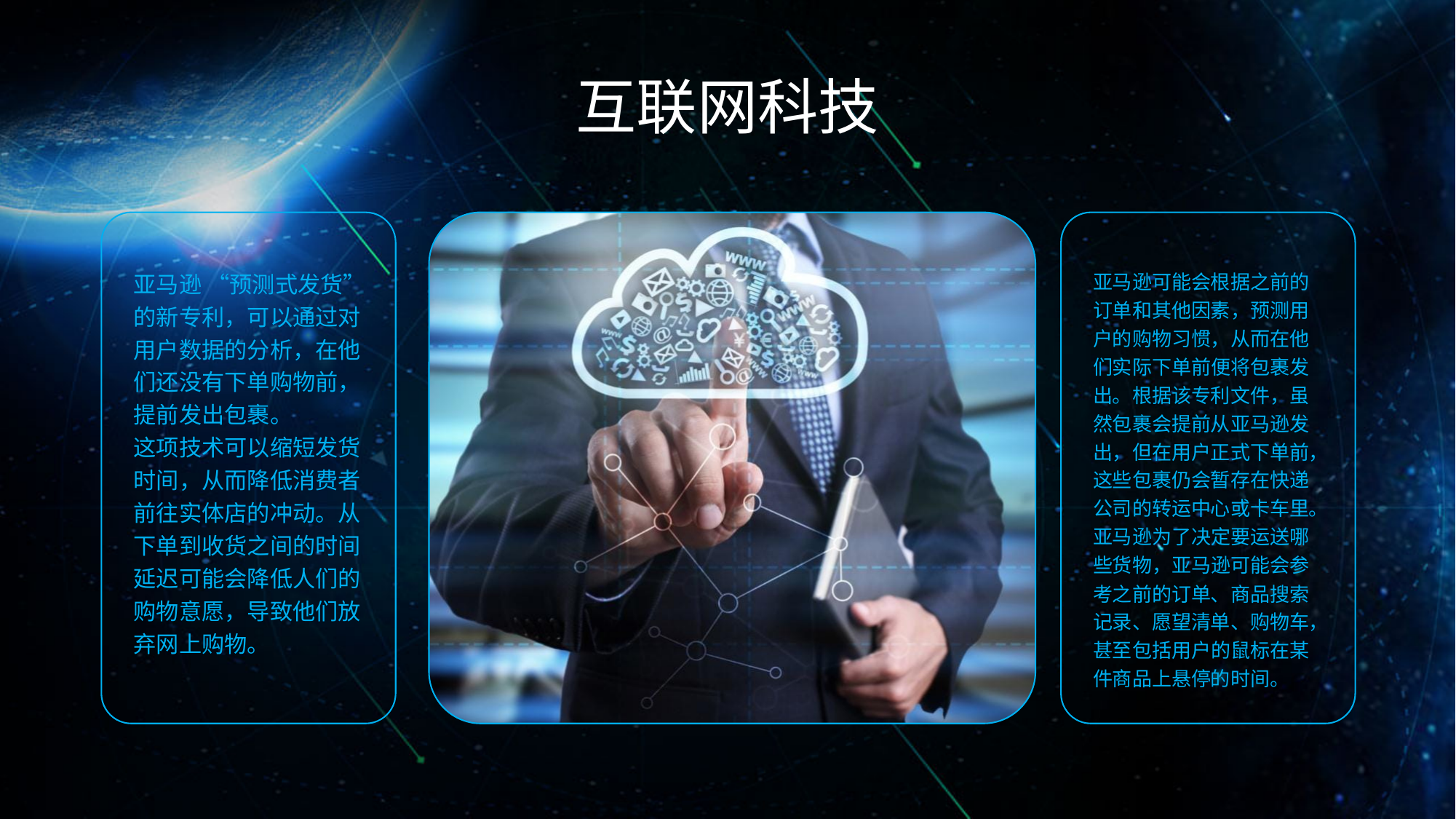

互联网科技

亚马逊 “预测式发货”的新专利，可以通过对用户数据的分析，在他们还没有下单购物前，提前发出包裹。
这项技术可以缩短发货时间，从而降低消费者前往实体店的冲动。从下单到收货之间的时间延迟可能会降低人们的购物意愿，导致他们放弃网上购物。

亚马逊可能会根据之前的订单和其他因素，预测用户的购物习惯，从而在他们实际下单前便将包裹发出。根据该专利文件，虽然包裹会提前从亚马逊发出，但在用户正式下单前，这些包裹仍会暂存在快递公司的转运中心或卡车里。
亚马逊为了决定要运送哪些货物，亚马逊可能会参考之前的订单、商品搜索记录、愿望清单、购物车，甚至包括用户的鼠标在某件商品上悬停的时间。